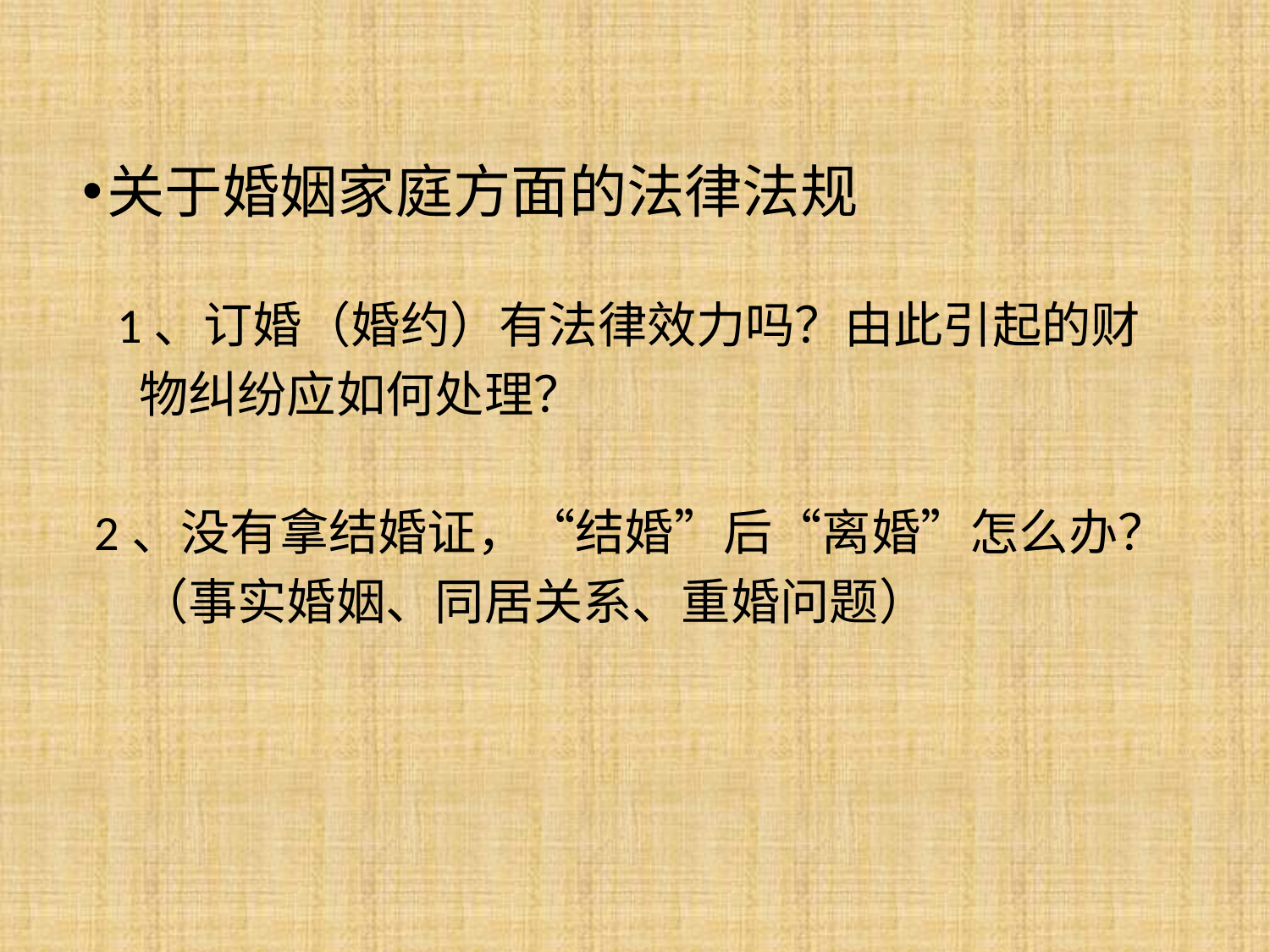

# 关于婚姻家庭方面的法律法规
    1、订婚（婚约）有法律效力吗？由此引起的财
     物纠纷应如何处理？

  2、没有拿结婚证，“结婚”后“离婚”怎么办？
     （事实婚姻、同居关系、重婚问题）